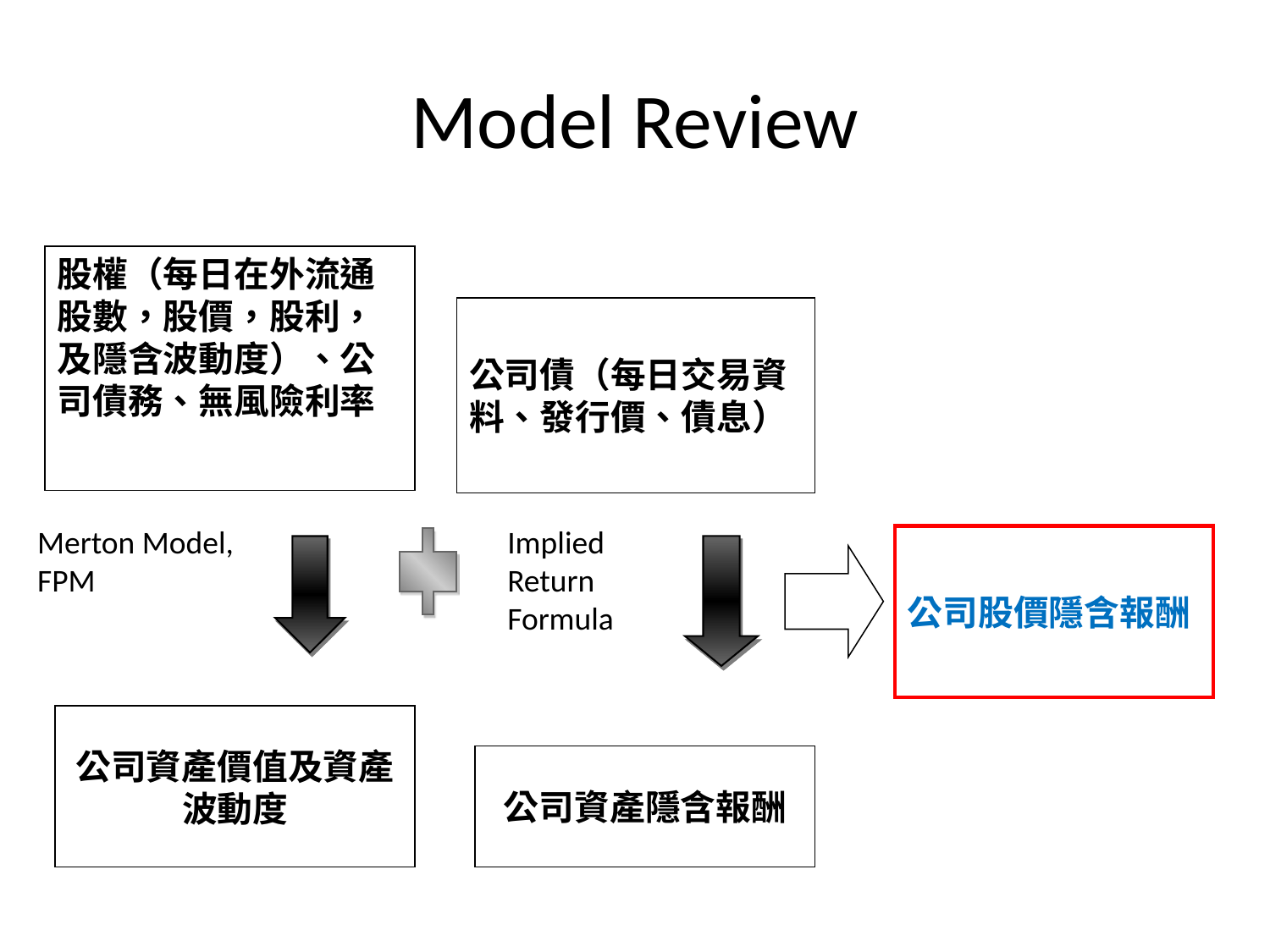

# Model Review

股權（每日在外流通股數，股價，股利，及隱含波動度）、公司債務、無風險利率

公司債（每日交易資料、發行價、債息）
公司股價隱含報酬

公司資產價值及資產波動度
公司資產隱含報酬
Merton Model, FPM
Implied Return Formula